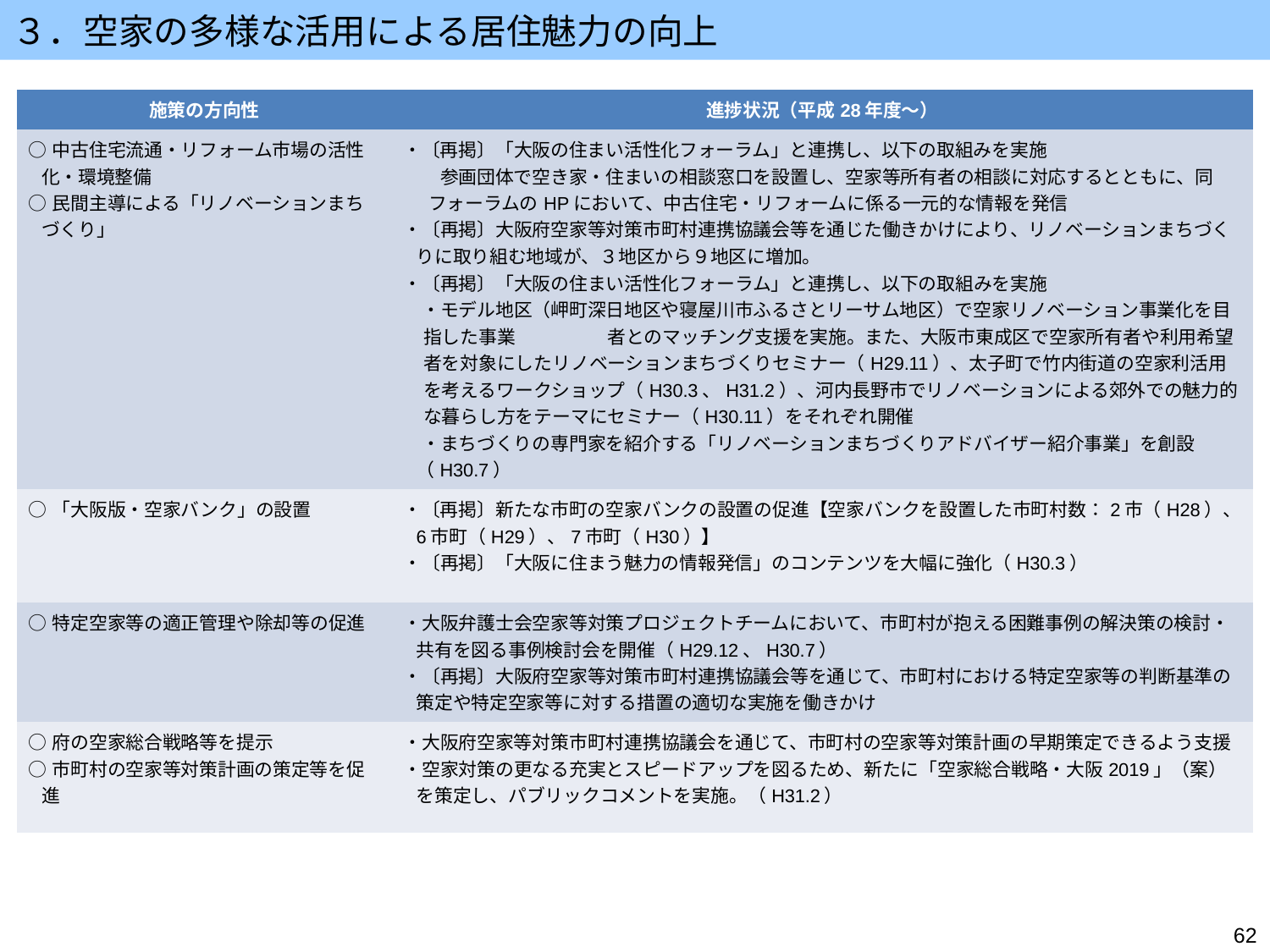

３．空家の多様な活用による居住魅力の向上
| 施策の方向性 | 進捗状況（平成28年度～） |
| --- | --- |
| ○中古住宅流通・リフォーム市場の活性化・環境整備 ○民間主導による「リノベーションまちづくり」 | ・〔再掲〕「大阪の住まい活性化フォーラム」と連携し、以下の取組みを実施 　　参画団体で空き家・住まいの相談窓口を設置し、空家等所有者の相談に対応するとともに、同フォーラムのHPにおいて、中古住宅・リフォームに係る一元的な情報を発信 ・〔再掲〕大阪府空家等対策市町村連携協議会等を通じた働きかけにより、リノベーションまちづくりに取り組む地域が、３地区から９地区に増加。 ・〔再掲〕「大阪の住まい活性化フォーラム」と連携し、以下の取組みを実施 　・モデル地区（岬町深日地区や寝屋川市ふるさとリーサム地区）で空家リノベーション事業化を目指した事業　　　　　者とのマッチング支援を実施。また、大阪市東成区で空家所有者や利用希望者を対象にしたリノベーションまちづくりセミナー（H29.11）、太子町で竹内街道の空家利活用を考えるワークショップ（H30.3、H31.2）、河内長野市でリノベーションによる郊外での魅力的な暮らし方をテーマにセミナー（H30.11）をそれぞれ開催 　・まちづくりの専門家を紹介する「リノベーションまちづくりアドバイザー紹介事業」を創設（H30.7） |
| ○「大阪版・空家バンク」の設置 | ・〔再掲〕新たな市町の空家バンクの設置の促進【空家バンクを設置した市町村数：2市（H28）、6市町（H29）、7市町（H30）】 ・〔再掲〕「大阪に住まう魅力の情報発信」のコンテンツを大幅に強化（H30.3） |
| ○特定空家等の適正管理や除却等の促進 | ・大阪弁護士会空家等対策プロジェクトチームにおいて、市町村が抱える困難事例の解決策の検討・共有を図る事例検討会を開催（H29.12、H30.7） ・〔再掲〕大阪府空家等対策市町村連携協議会等を通じて、市町村における特定空家等の判断基準の策定や特定空家等に対する措置の適切な実施を働きかけ |
| ○府の空家総合戦略等を提示 ○市町村の空家等対策計画の策定等を促進 | ・大阪府空家等対策市町村連携協議会を通じて、市町村の空家等対策計画の早期策定できるよう支援 ・空家対策の更なる充実とスピードアップを図るため、新たに「空家総合戦略・大阪2019」（案）を策定し、パブリックコメントを実施。（H31.2） |
62